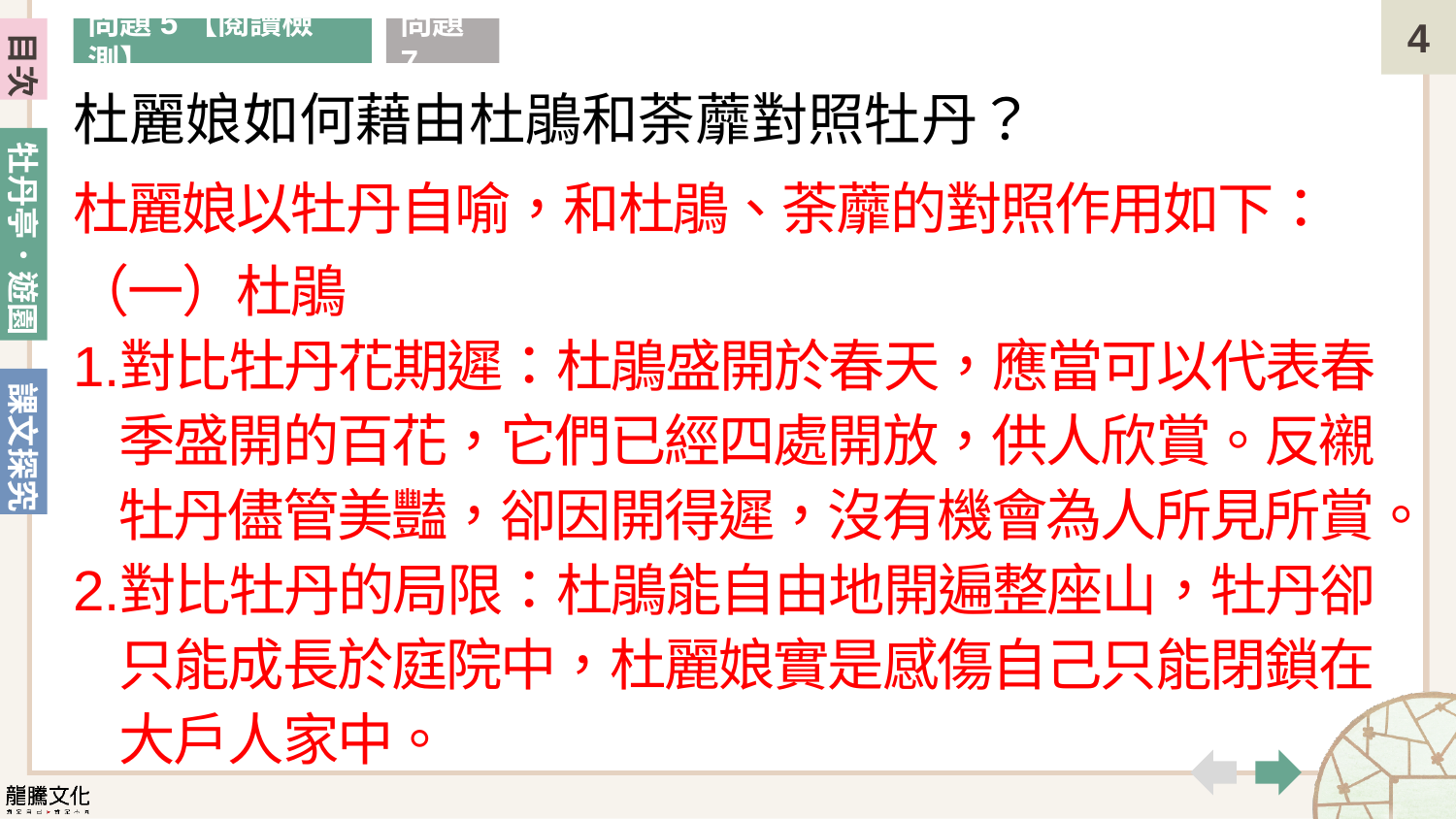

問題5【閱讀檢測】
問題7
杜麗娘如何藉由杜鵑和荼蘼對照牡丹？
杜麗娘以牡丹自喻，和杜鵑、荼蘼的對照作用如下：
（一）杜鵑
對比牡丹花期遲：杜鵑盛開於春天，應當可以代表春季盛開的百花，它們已經四處開放，供人欣賞。反襯牡丹儘管美豔，卻因開得遲，沒有機會為人所見所賞。
對比牡丹的局限：杜鵑能自由地開遍整座山，牡丹卻只能成長於庭院中，杜麗娘實是感傷自己只能閉鎖在大戶人家中。